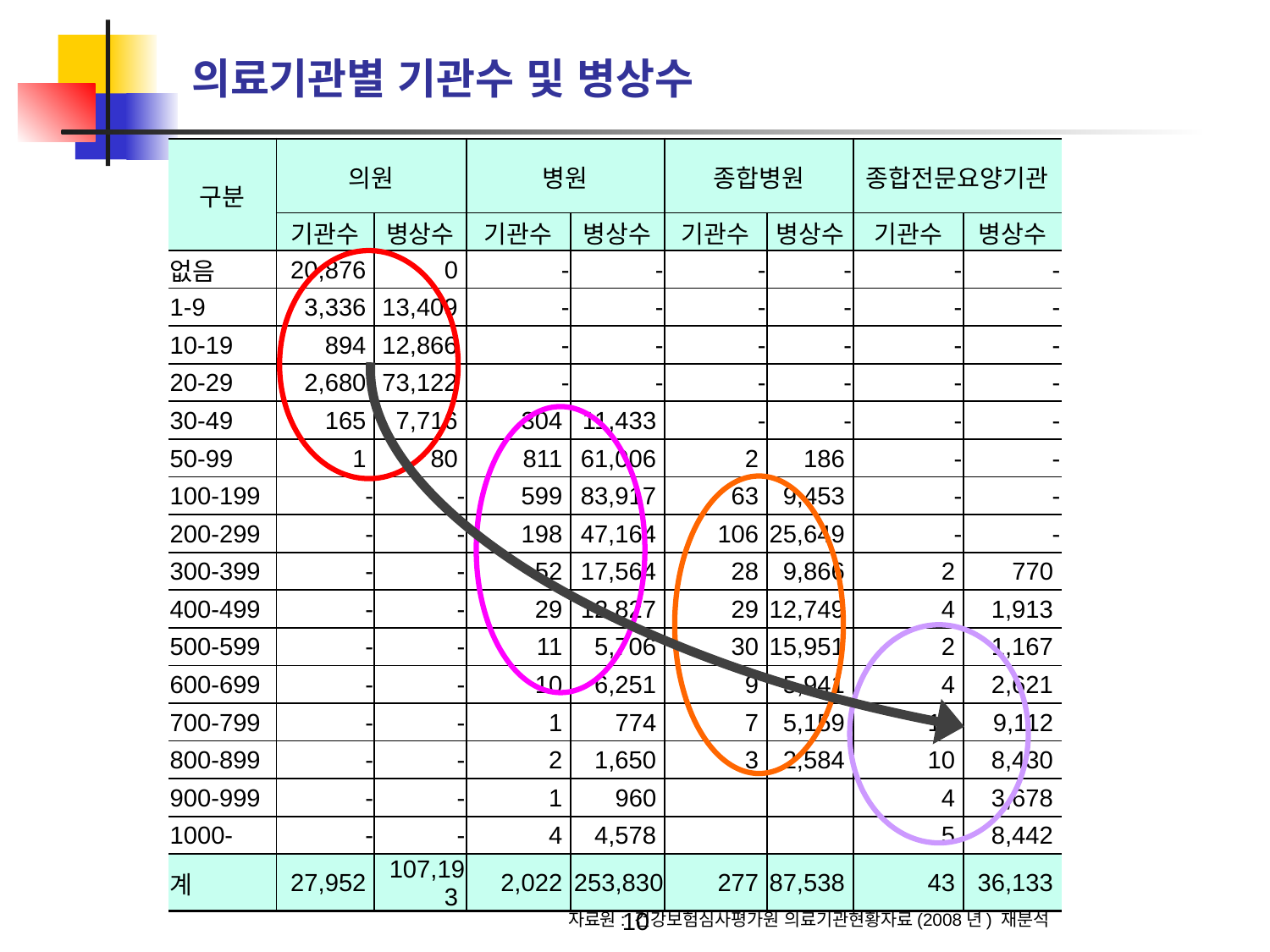

# 의료기관별 기관수 및 병상수
| 구분 | 의원 |  | 병원 |  | 종합병원 |  | 종합전문요양기관 |  |
| --- | --- | --- | --- | --- | --- | --- | --- | --- |
|  | 기관수 | 병상수 | 기관수 | 병상수 | 기관수 | 병상수 | 기관수 | 병상수 |
| 없음 | 20,876 | 0 | - | - | - | - | - | - |
| 1-9 | 3,336 | 13,409 | - | - | - | - | - | - |
| 10-19 | 894 | 12,866 | - | - | - | - | - | - |
| 20-29 | 2,680 | 73,122 | - | - | - | - | - | - |
| 30-49 | 165 | 7,716 | 304 | 11,433 | - | - | - | - |
| 50-99 | 1 | 80 | 811 | 61,006 | 2 | 186 | - | - |
| 100-199 | - | - | 599 | 83,917 | 63 | 9,453 | - | - |
| 200-299 | - | - | 198 | 47,164 | 106 | 25,649 | - | - |
| 300-399 | - | - | 52 | 17,564 | 28 | 9,866 | 2 | 770 |
| 400-499 | - | - | 29 | 12,827 | 29 | 12,749 | 4 | 1,913 |
| 500-599 | - | - | 11 | 5,706 | 30 | 15,951 | 2 | 1,167 |
| 600-699 | - | - | 10 | 6,251 | 9 | 5,941 | 4 | 2,621 |
| 700-799 | - | - | 1 | 774 | 7 | 5,159 | 12 | 9,112 |
| 800-899 | - | - | 2 | 1,650 | 3 | 2,584 | 10 | 8,430 |
| 900-999 | - | - | 1 | 960 |  |  | 4 | 3,678 |
| 1000- | - | - | 4 | 4,578 |  |  | 5 | 8,442 |
| 계 | 27,952 | 107,193 | 2,022 | 253,830 | 277 | 87,538 | 43 | 36,133 |

10
자료원: 건강보험심사평가원 의료기관현황자료(2008년) 재분석